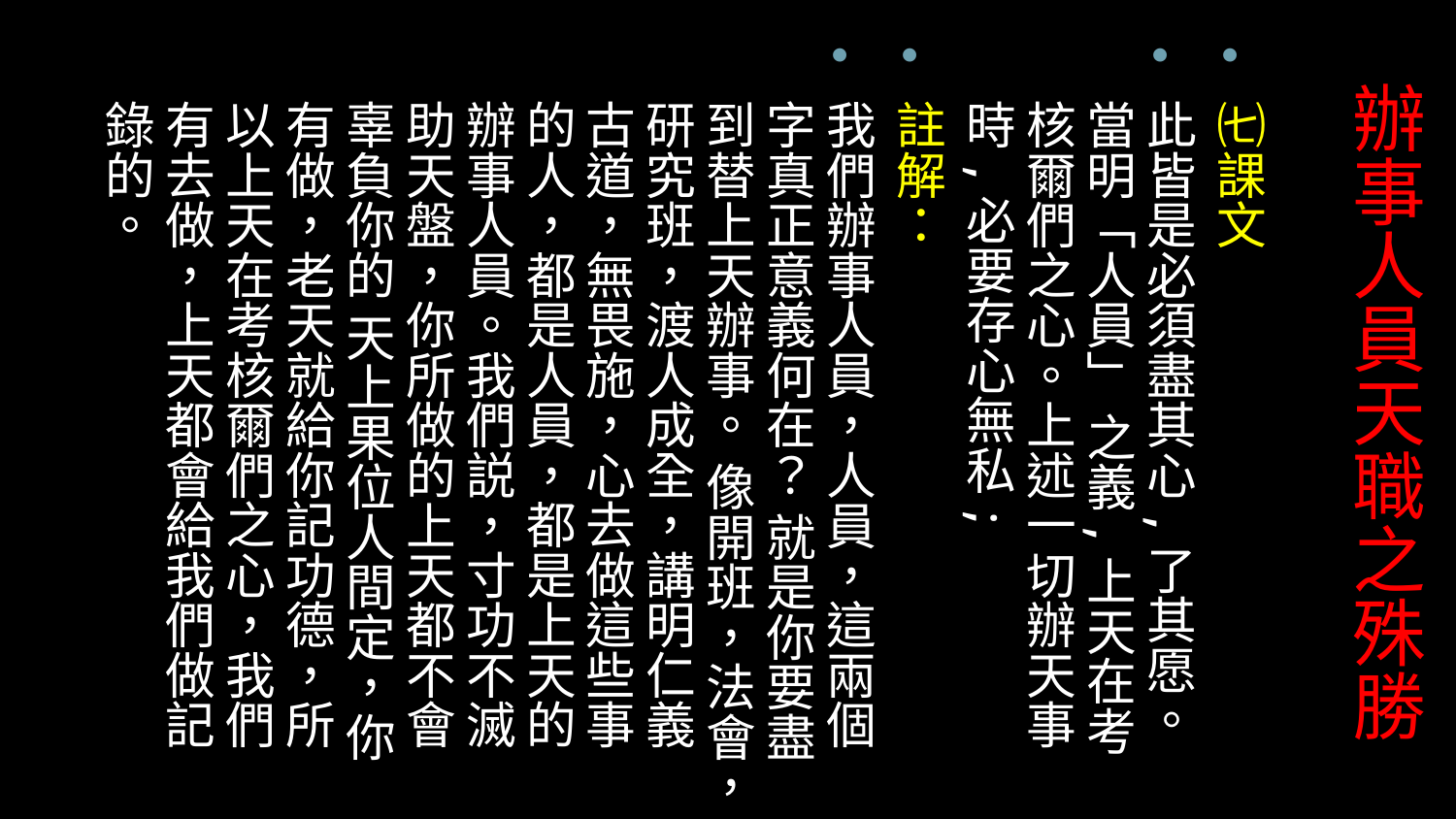

# 辦事人員天職之殊勝
㈦課文
此皆是必須盡其心,了其愿。當明「人員」 之義,上天在考核爾們之心。上述一切辦天事時,必要存心無私;
註解：
我們辦事人員，人員，這兩個字真正意義何在？ 就是你要盡到替上天辦事。 像開班，法會，研究班，渡人成全，講明仁義古道，無畏施，心去做這些事的人，都是人員，都是上天的辦事人員。我們説，寸功不滅助天盤，你所做的上天都不會辜負你的 天上果位人間定，你有做，老天就給你記功德，所以上天在考核爾們之心，我們有去做，上天都會給我們做記錄的。